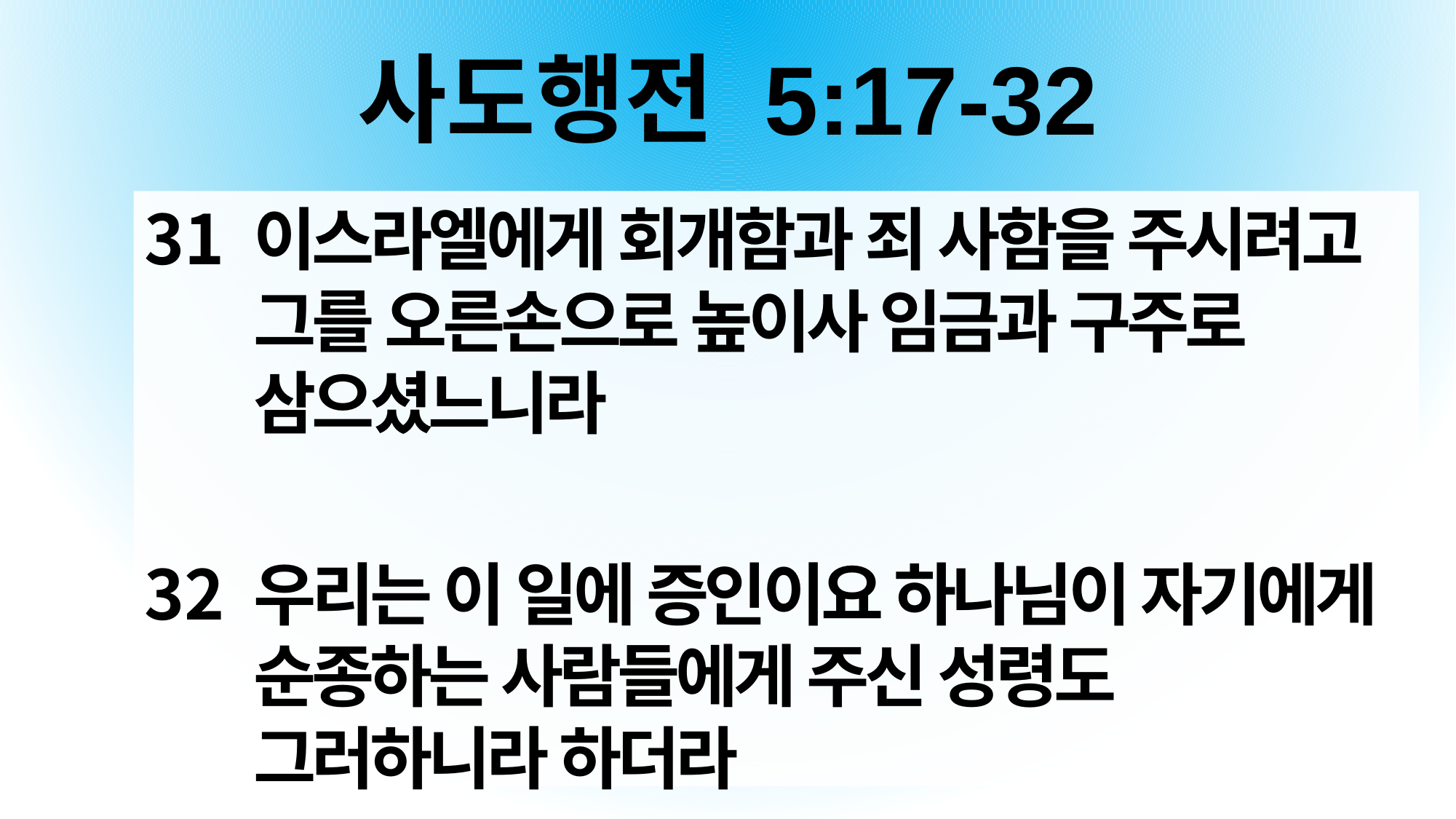

# 사도행전 5:17-32
이스라엘에게 회개함과 죄 사함을 주시려고 그를 오른손으로 높이사 임금과 구주로 삼으셨느니라

우리는 이 일에 증인이요 하나님이 자기에게 순종하는 사람들에게 주신 성령도 그러하니라 하더라